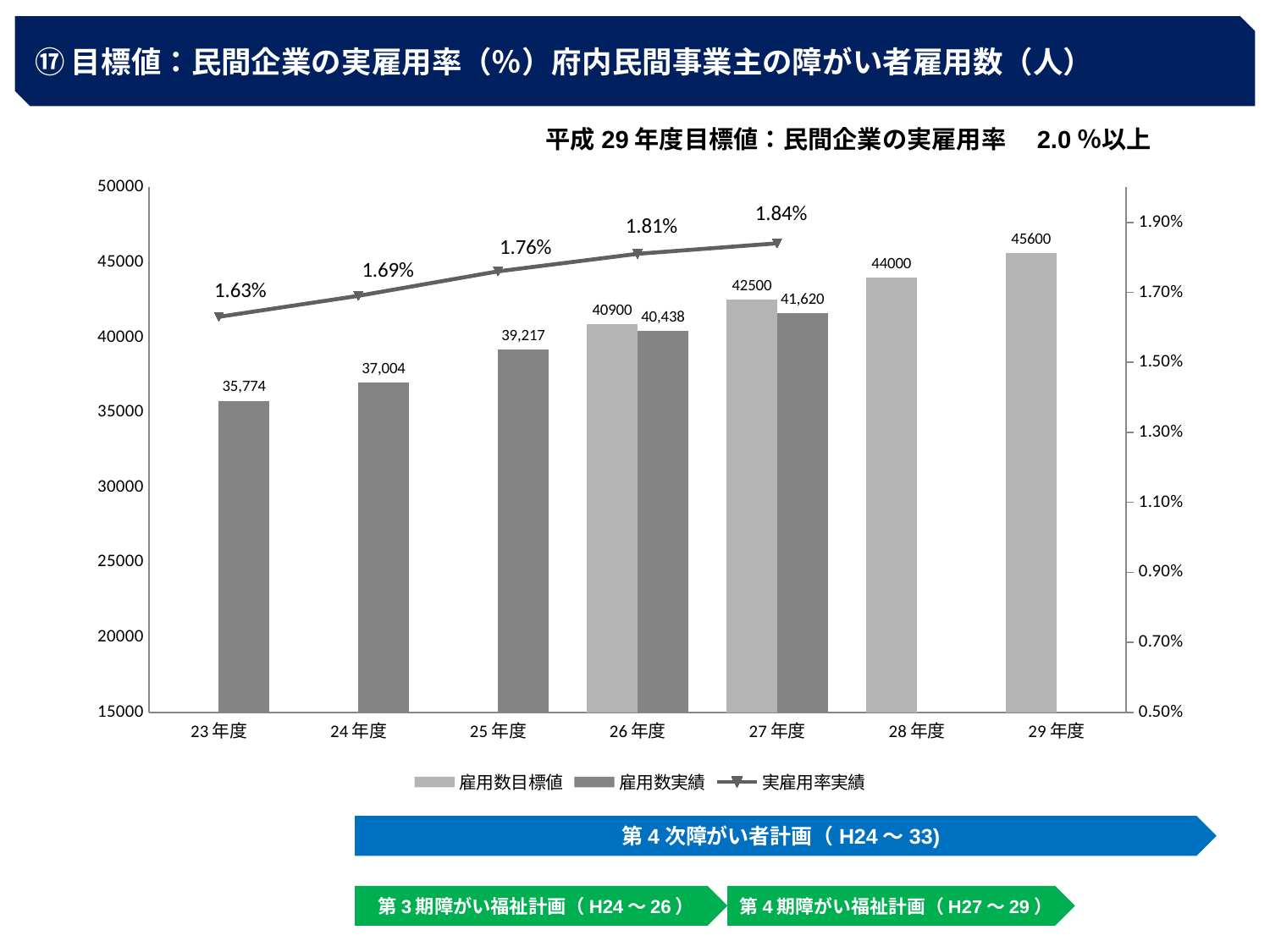

⑰目標値：民間企業の実雇用率（％）府内民間事業主の障がい者雇用数（人）
平成29年度目標値：民間企業の実雇用率　2.0％以上

### Chart

| Category | 雇用数目標値 | 雇用数実績 | 実雇用率実績 |
|---|---|---|---|
| 23年度 | None | 35774.0 | 0.0163 |
| 24年度 | None | 37004.0 | 0.0169 |
| 25年度 | None | 39217.0 | 0.0176 |
| 26年度 | 40900.0 | 40438.0 | 0.0181 |
| 27年度 | 42500.0 | 41620.0 | 0.0184 |
| 28年度 | 44000.0 | None | None |
| 29年度 | 45600.0 | None | None |
第4次障がい者計画（H24～33)
第3期障がい福祉計画（H24～26）
第4期障がい福祉計画（H27～29）